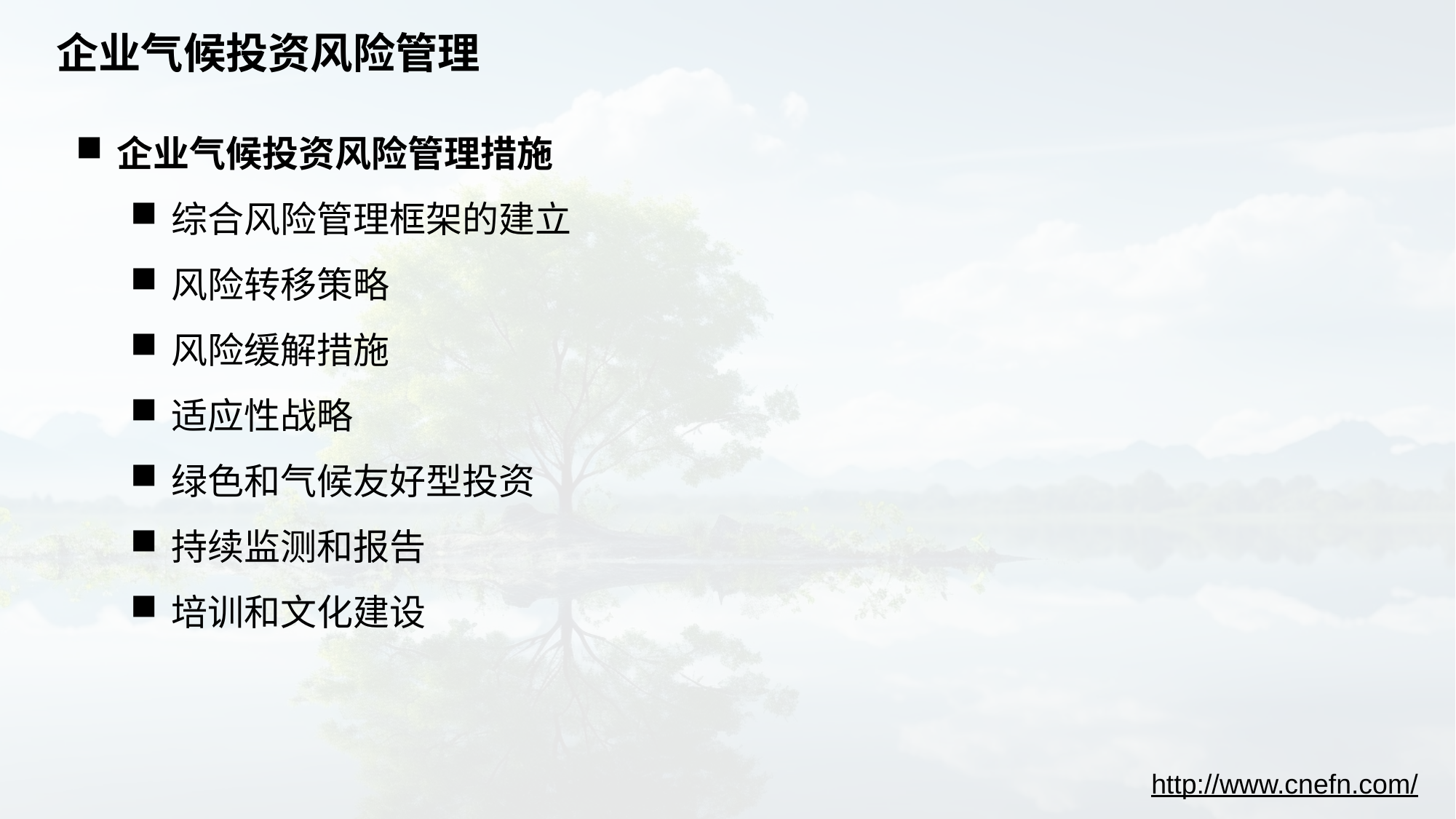

# 企业气候投资风险管理
企业气候投资风险管理措施
综合风险管理框架的建立
风险转移策略
风险缓解措施
适应性战略
绿色和气候友好型投资
持续监测和报告
培训和文化建设